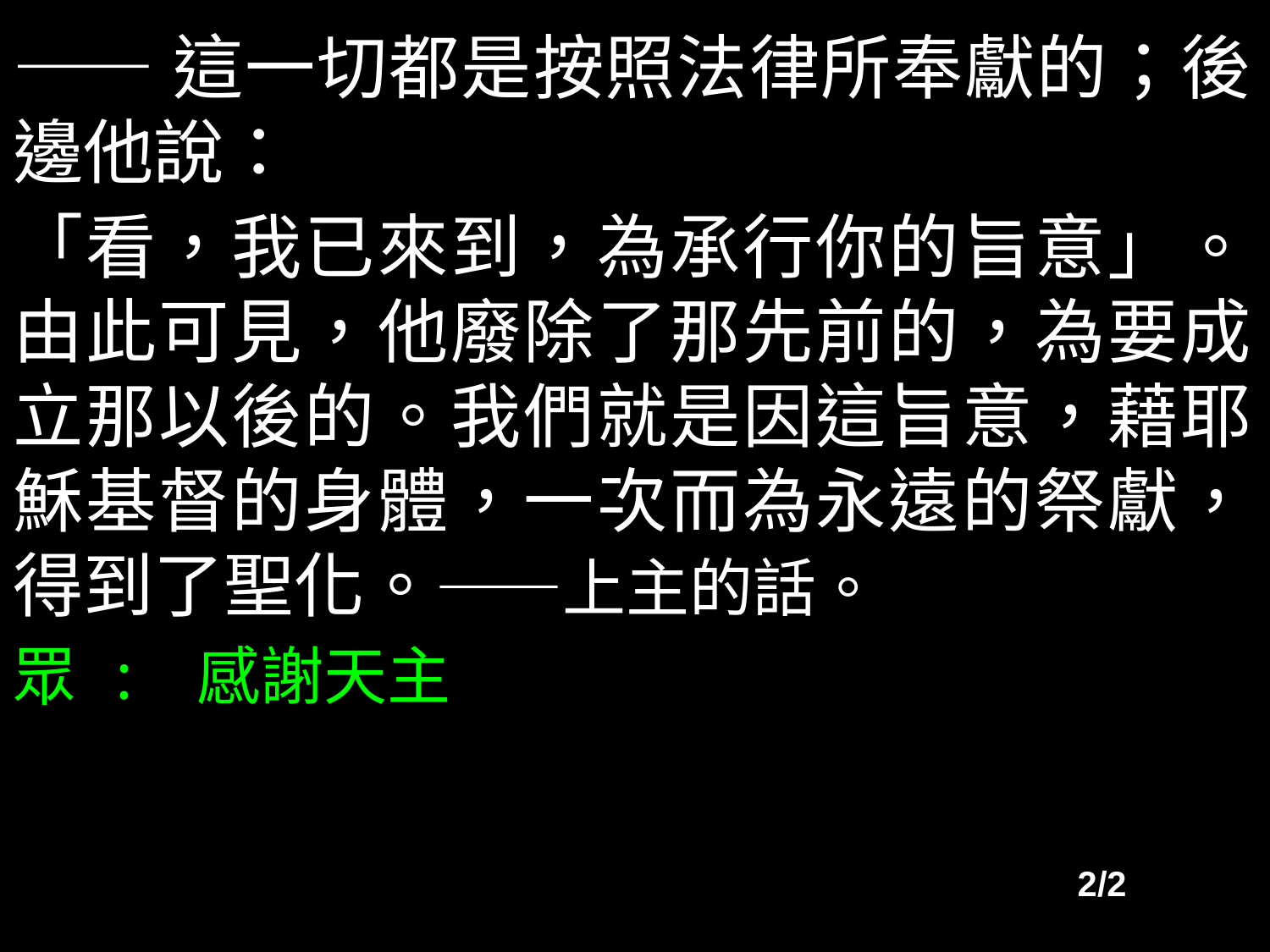

——這一切都是按照法律所奉獻的；後邊他說：
「看，我已來到，為承行你的旨意」。由此可見，他廢除了那先前的，為要成立那以後的。我們就是因這旨意，藉耶穌基督的身體，一次而為永遠的祭獻，得到了聖化。——上主的話。
眾 : 感謝天主

2/2